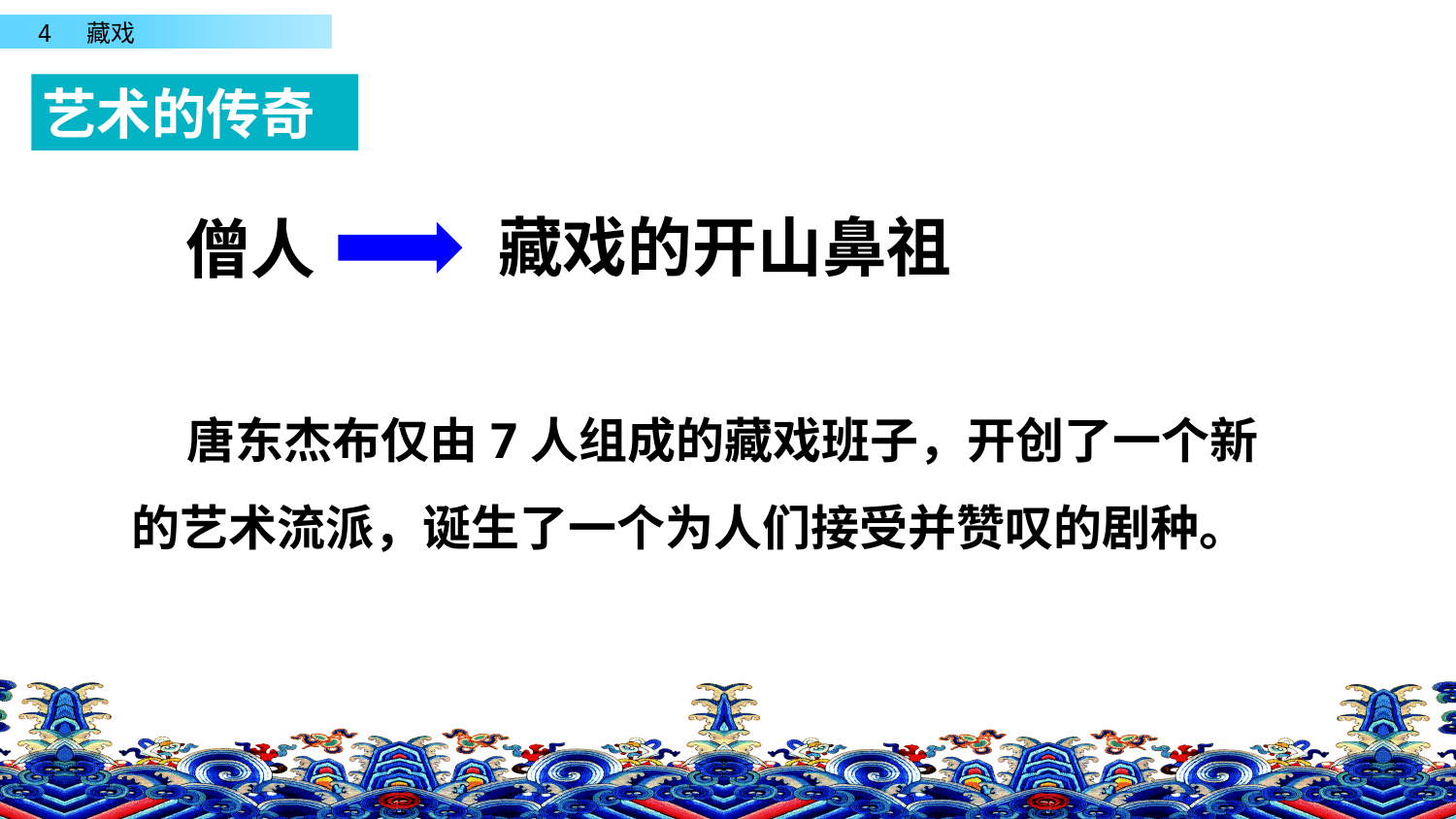

艺术的传奇
藏戏的开山鼻祖
僧人

    唐东杰布仅由7人组成的藏戏班子，开创了一个新的艺术流派，诞生了一个为人们接受并赞叹的剧种。